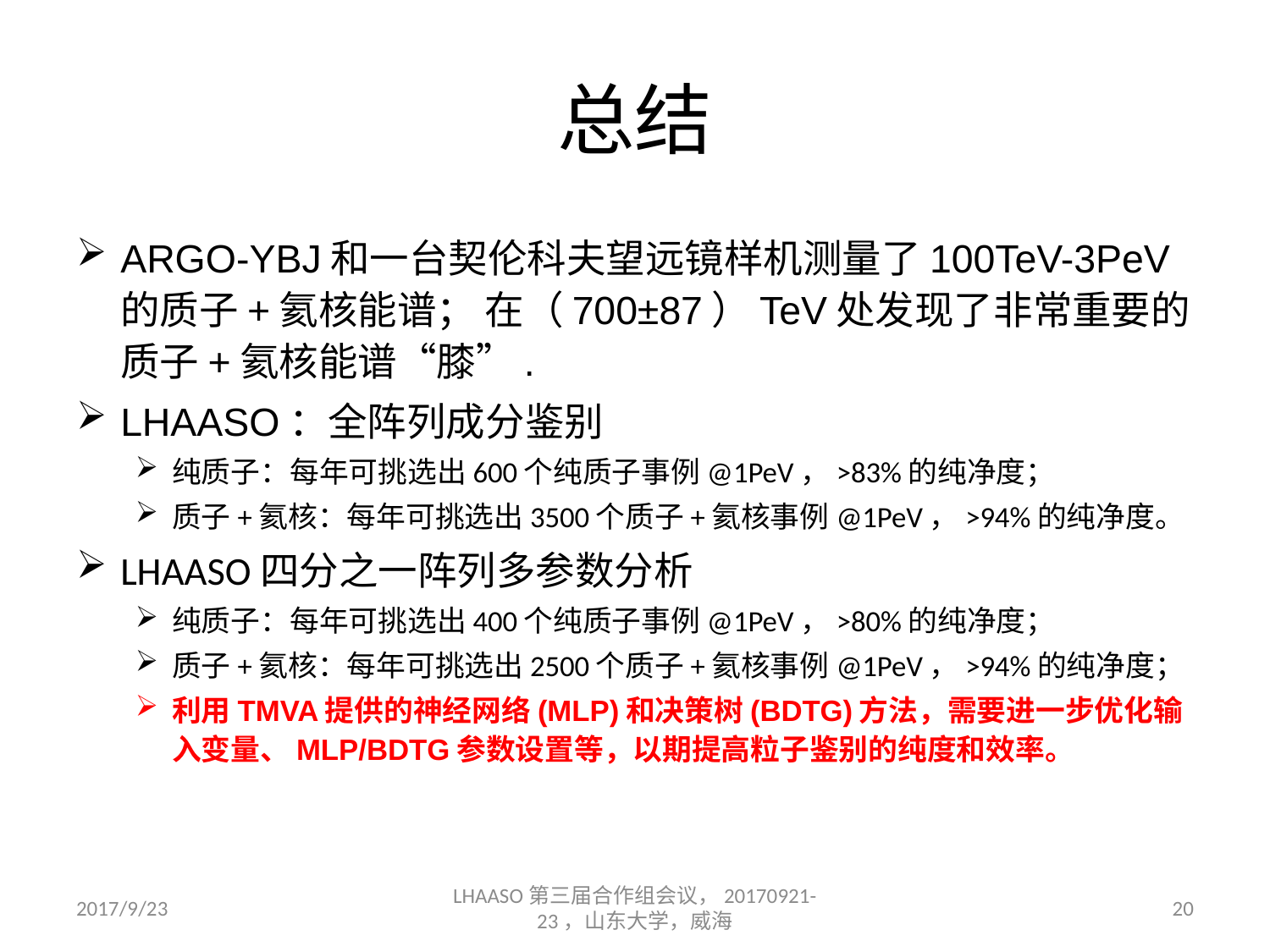

# 总结
ARGO-YBJ和一台契伦科夫望远镜样机测量了100TeV-3PeV的质子+氦核能谱； 在（700±87）TeV处发现了非常重要的质子+氦核能谱“膝”.
LHAASO：全阵列成分鉴别
纯质子：每年可挑选出600个纯质子事例@1PeV，>83%的纯净度；
质子+氦核：每年可挑选出3500个质子+氦核事例@1PeV，>94%的纯净度。
LHAASO四分之一阵列多参数分析
纯质子：每年可挑选出400个纯质子事例@1PeV，>80%的纯净度；
质子+氦核：每年可挑选出2500个质子+氦核事例@1PeV，>94%的纯净度；
利用TMVA提供的神经网络(MLP)和决策树(BDTG)方法，需要进一步优化输入变量、MLP/BDTG参数设置等，以期提高粒子鉴别的纯度和效率。

2017/9/23
LHAASO第三届合作组会议，20170921-23，山东大学，威海
20